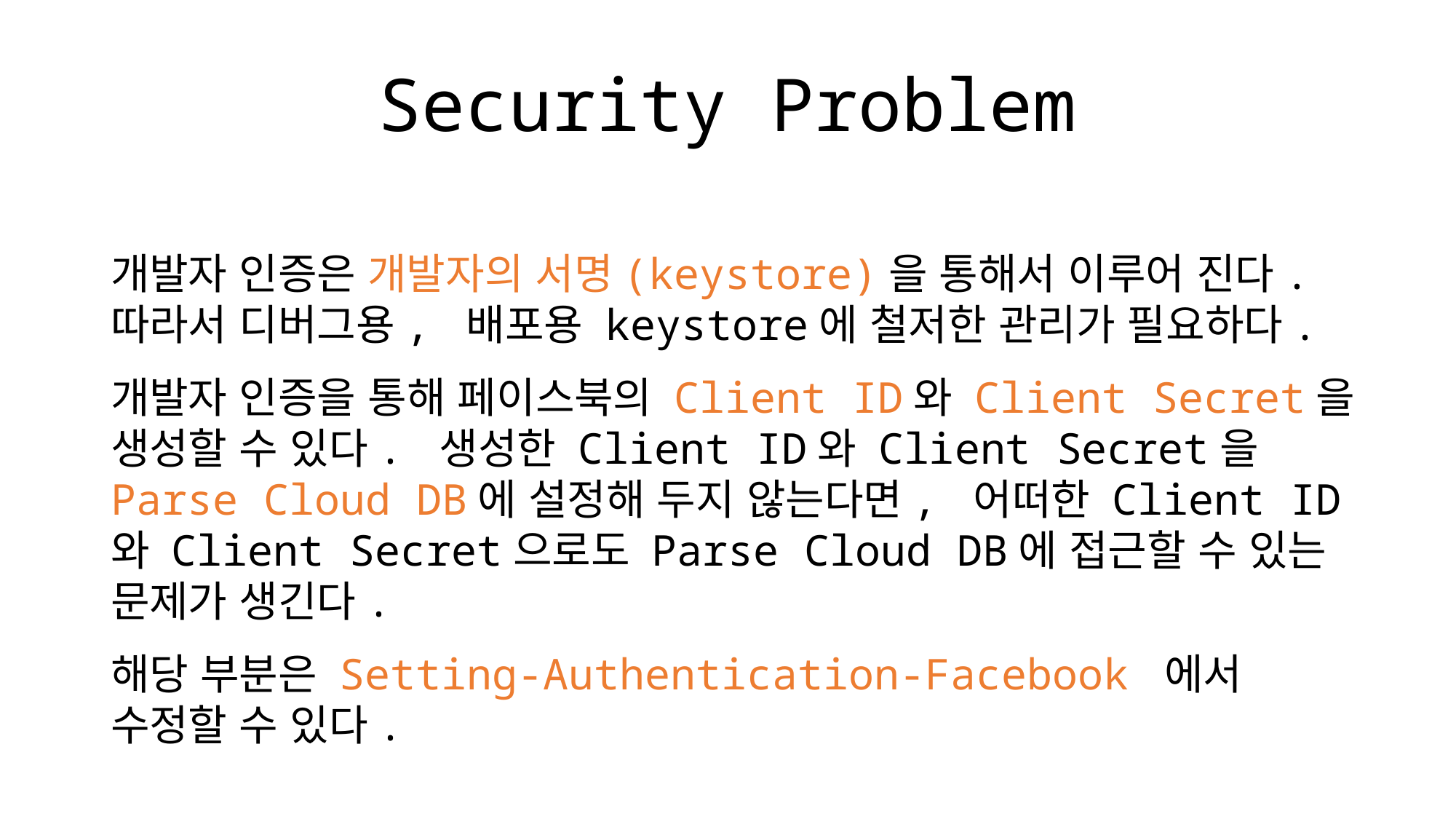

# Security Problem
개발자 인증은 개발자의 서명(keystore)을 통해서 이루어 진다.
따라서 디버그용, 배포용 keystore에 철저한 관리가 필요하다.

개발자 인증을 통해 페이스북의 Client ID와 Client Secret을 생성할 수 있다. 생성한 Client ID와 Client Secret을 Parse Cloud DB에 설정해 두지 않는다면, 어떠한 Client ID와 Client Secret으로도 Parse Cloud DB에 접근할 수 있는 문제가 생긴다.

해당 부분은 Setting-Authentication-Facebook 에서 수정할 수 있다.